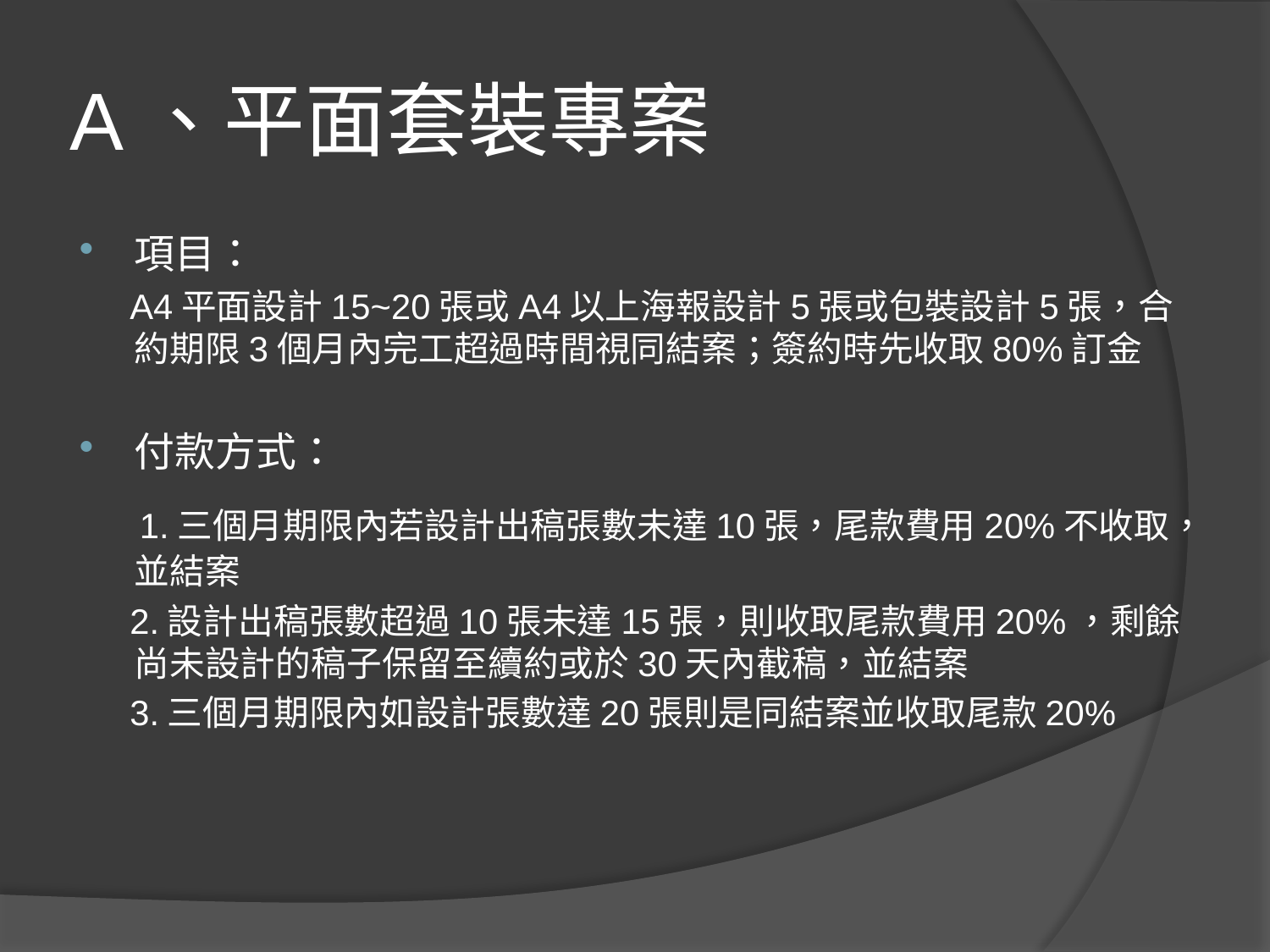

# A、平面套裝專案
項目：
     A4平面設計15~20張或A4以上海報設計5張或包裝設計5張，合約期限3個月內完工超過時間視同結案；簽約時先收取80%訂金

付款方式：
    1.三個月期限內若設計出稿張數未達10張，尾款費用20%不收取，並結案
     2.設計出稿張數超過10張未達15張，則收取尾款費用20%，剩餘尚未設計的稿子保留至續約或於30天內截稿，並結案
     3.三個月期限內如設計張數達20張則是同結案並收取尾款20%